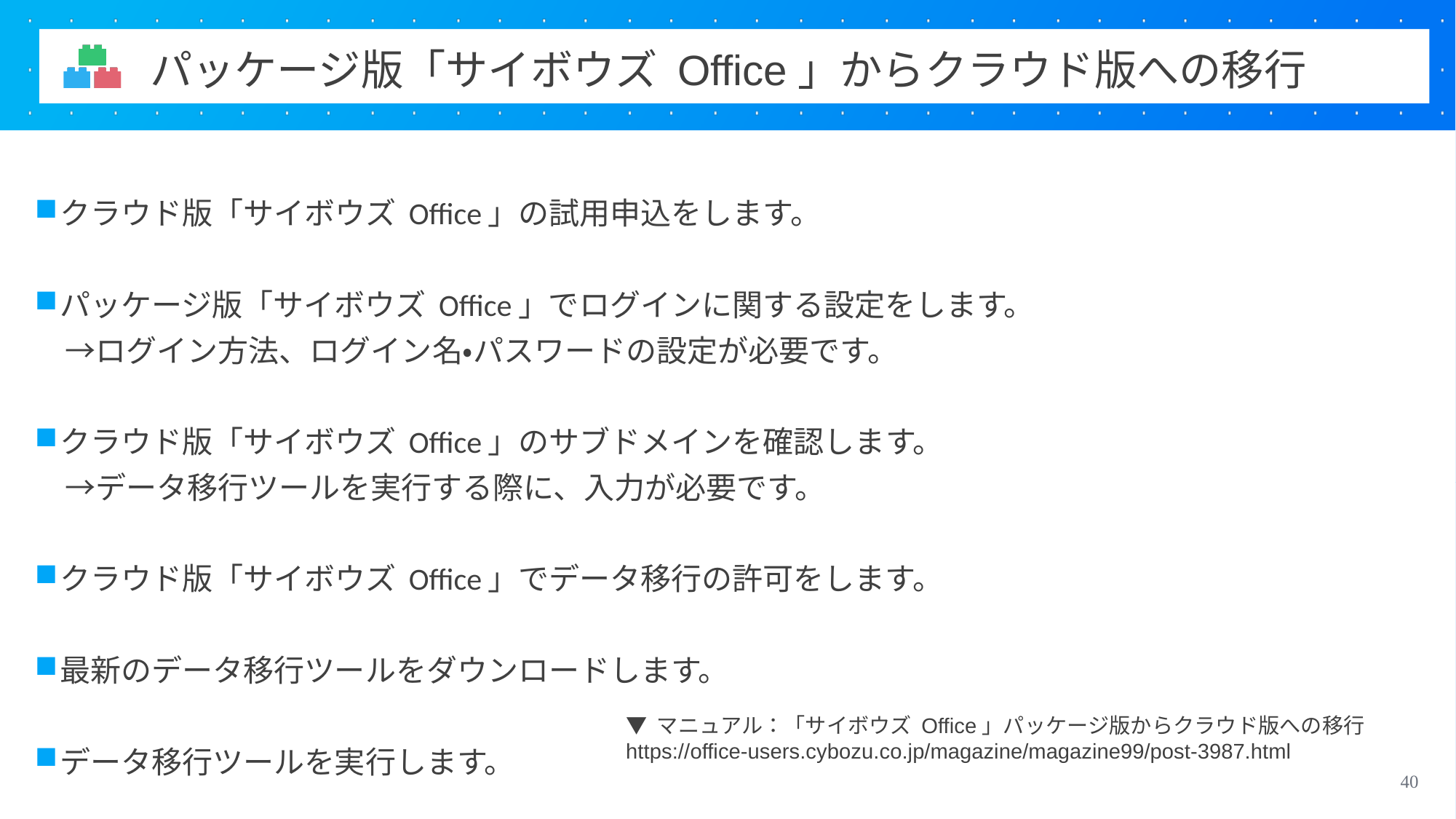

パッケージ版「サイボウズ Office」からクラウド版への移行

クラウド版「サイボウズ Office」の試用申込をします。

パッケージ版「サイボウズ Office」でログインに関する設定をします。
　→ログイン方法、ログイン名・パスワードの設定が必要です。

クラウド版「サイボウズ Office」のサブドメインを確認します。
　→データ移行ツールを実行する際に、入力が必要です。

クラウド版「サイボウズ Office」でデータ移行の許可をします。

最新のデータ移行ツールをダウンロードします。

データ移行ツールを実行します。
▼ マニュアル：「サイボウズ Office」パッケージ版からクラウド版への移行
https://office-users.cybozu.co.jp/magazine/magazine99/post-3987.html
40